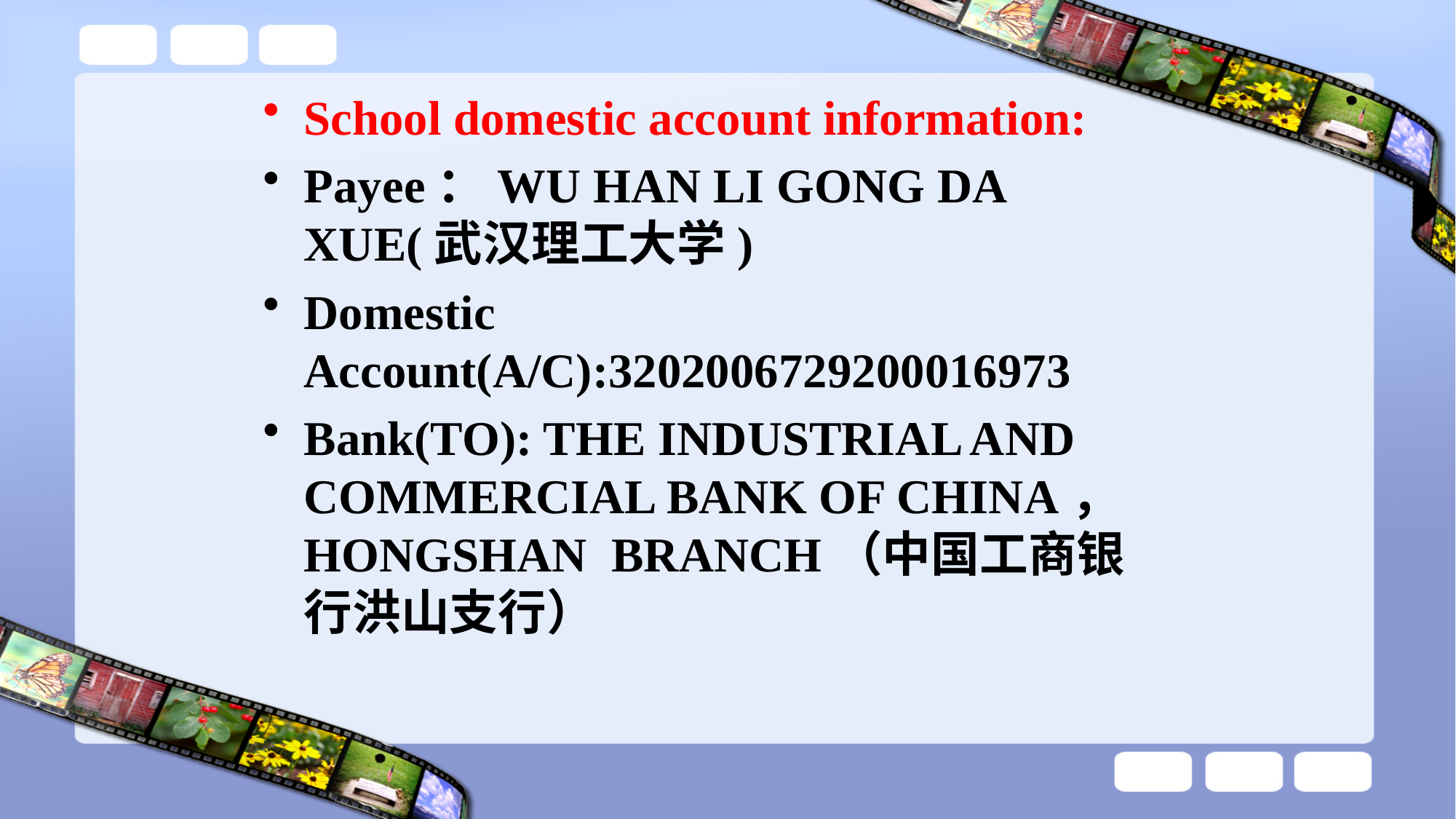

School domestic account information:
Payee：WU HAN LI GONG DA XUE(武汉理工大学)
Domestic Account(A/C):3202006729200016973
Bank(TO): THE INDUSTRIAL AND COMMERCIAL BANK OF CHINA，HONGSHAN  BRANCH（中国工商银行洪山支行）